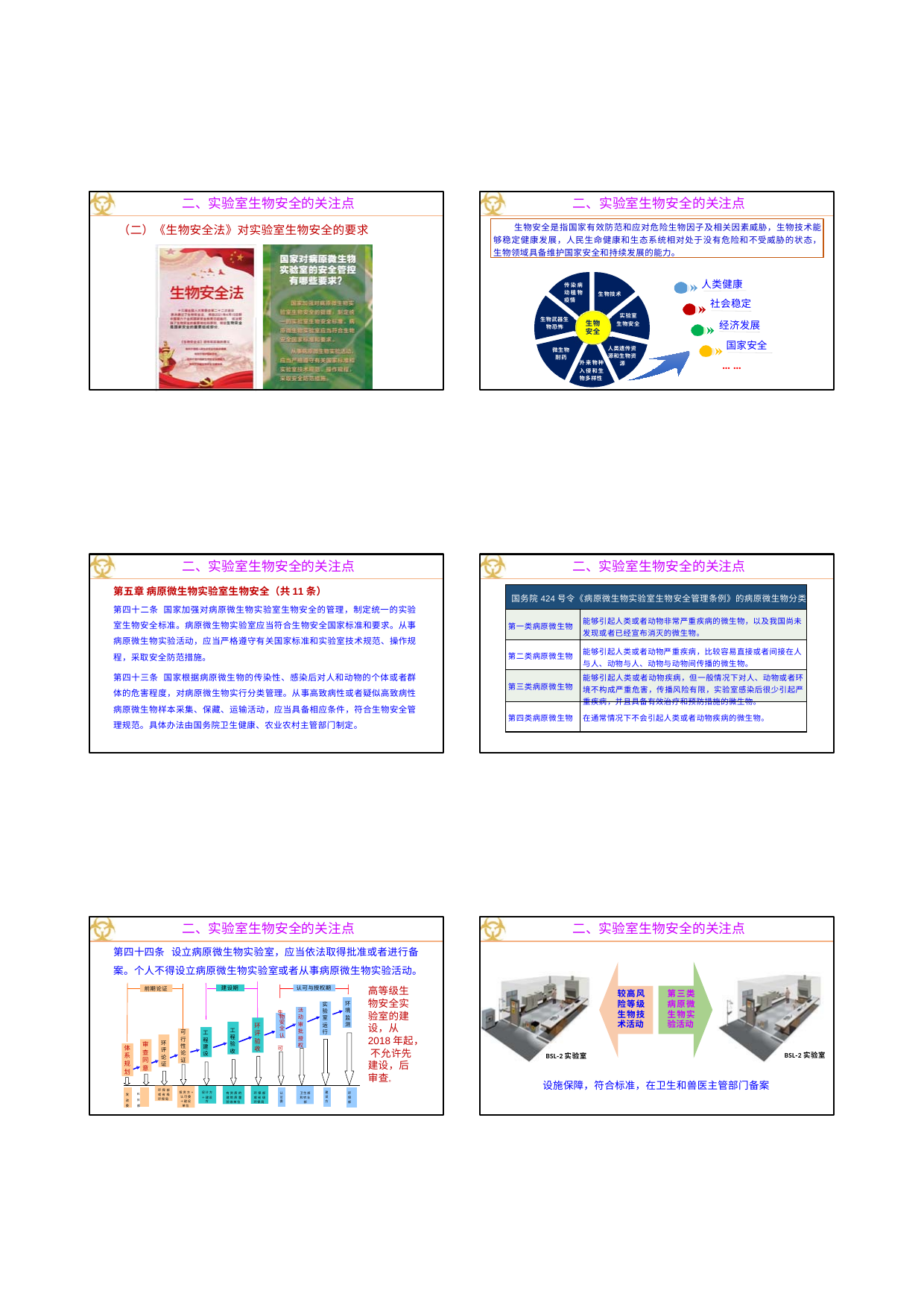

二、实验室生物安全的关注点
二、实验室生物安全的关注点

生物安全是指国家有效防范和应对危险生物因子及相关因素威胁，生物技术能 够稳定健康发展，人民生命健康和生态系统相对处于没有危险和不受威胁的状态， 生物领域具备维护国家安全和持续发展的能力。
（二）《生物安全法》对实验室生物安全的要求

人类健康
社会稳定
传染病 动植物 疫情

生物技术

实验室
生物	生物安全
安全
生物武器生 物恐怖
经济发展

国家安全
… …

人类遗传资 源和生物资 源
微生物 耐药

外来物种 入侵和生 物多样性

二、实验室生物安全的关注点
二、实验室生物安全的关注点

第五章 病原微生物实验室生物安全（共11条）
第四十二条 国家加强对病原微生物实验室生物安全的管理，制定统一的实验 室生物安全标准。病原微生物实验室应当符合生物安全国家标准和要求。从事 病原微生物实验活动，应当严格遵守有关国家标准和实验室技术规范、操作规 程，采取安全防范措施。
第四十三条 国家根据病原微生物的传染性、感染后对人和动物的个体或者群 体的危害程度，对病原微生物实行分类管理。从事高致病性或者疑似高致病性 病原微生物样本采集、保藏、运输活动，应当具备相应条件，符合生物安全管 理规范。具体办法由国务院卫生健康、农业农村主管部门制定。
| 国务院424号令《病原微生物实验室生物安全管理条例》的病原微生物分类 |  |
| --- | --- |
| 第一类病原微生物 | 能够引起人类或者动物非常严重疾病的微生物，以及我国尚未 发现或者已经宣布消灭的微生物。 |
| 第二类病原微生物 | 能够引起人类或者动物严重疾病，比较容易直接或者间接在人 与人、动物与人、动物与动物间传播的微生物。 |
| 第三类病原微生物 | 能够引起人类或者动物疾病，但一般情况下对人、动物或者环 境不构成严重危害，传播风险有限，实验室感染后很少引起严 重疾病，并且具备有效治疗和预防措施的微生物。 |
| 第四类病原微生物 | 在通常情况下不会引起人类或者动物疾病的微生物。 |

二、实验室生物安全的关注点
二、实验室生物安全的关注点
第四十四条 设立病原微生物实验室，应当依法取得批准或者进行备 案。个人不得设立病原微生物实验室或者从事病原微生物实验活动。

高等级生 物安全实 验室的建 设，从 2018年起， 不允许先 建设，后 审查。

前期论证
建设期

认可与授权期

较高风 险等级 生物技 术活动
第三类 病原微 生物实 验活动

环 境 监 测
实
验 室 运 行
活

生

动
|  |
| --- |
| 物 |
| 安 |
| 全 |
| 认 |

环 评 验 收
审
工 程 验 收

工 程 建 设
批
可 行 性 论 证

环 评 论 证
授

审 查 同 意

权

可

体

BSL‐2实验室
BSL‐2实验室

系

规

划

设施保障，符合标准，在卫生和兽医主管部门备案

环保部 或省级 环保局

投资方+ 认可委
＋建设 单位

设计方
＋建设 方

有资质的 建筑质量 验收单位

环保部 或省级 环保局

卫生部 和农业 部

建 设 方
认 可 委
环 保 部
发     科
改     技
委     部
2